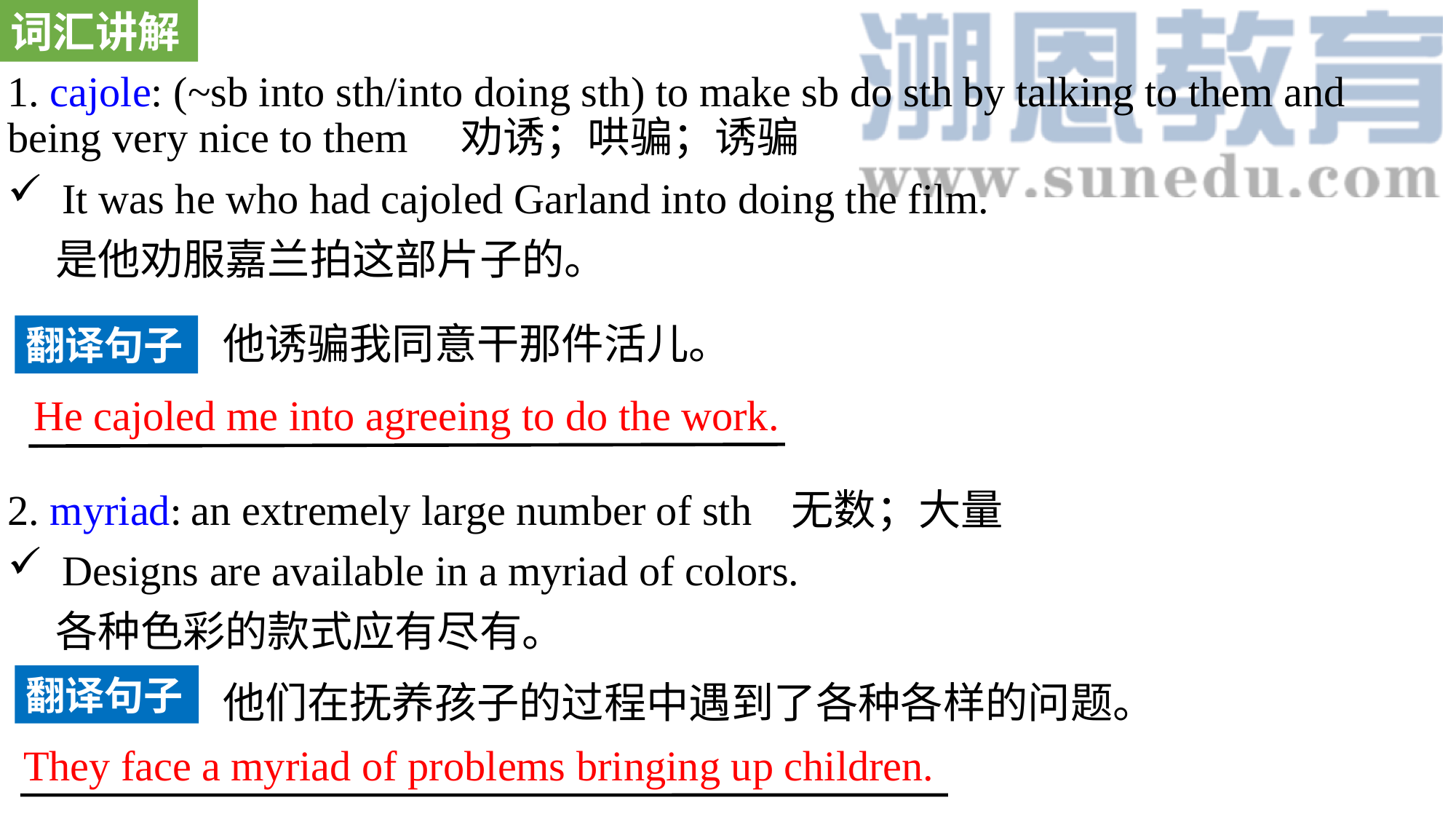

词汇讲解
1. cajole: (~sb into sth/into doing sth) to make sb do sth by talking to them and being very nice to them    劝诱；哄骗；诱骗
It was he who had cajoled Garland into doing the film.
    是他劝服嘉兰拍这部片子的。

2. myriad: an extremely large number of sth   无数；大量
Designs are available in a myriad of colors.
    各种色彩的款式应有尽有。

他诱骗我同意干那件活儿。
翻译句子
He cajoled me into agreeing to do the work.
翻译句子
他们在抚养孩子的过程中遇到了各种各样的问题。
They face a myriad of problems bringing up children.